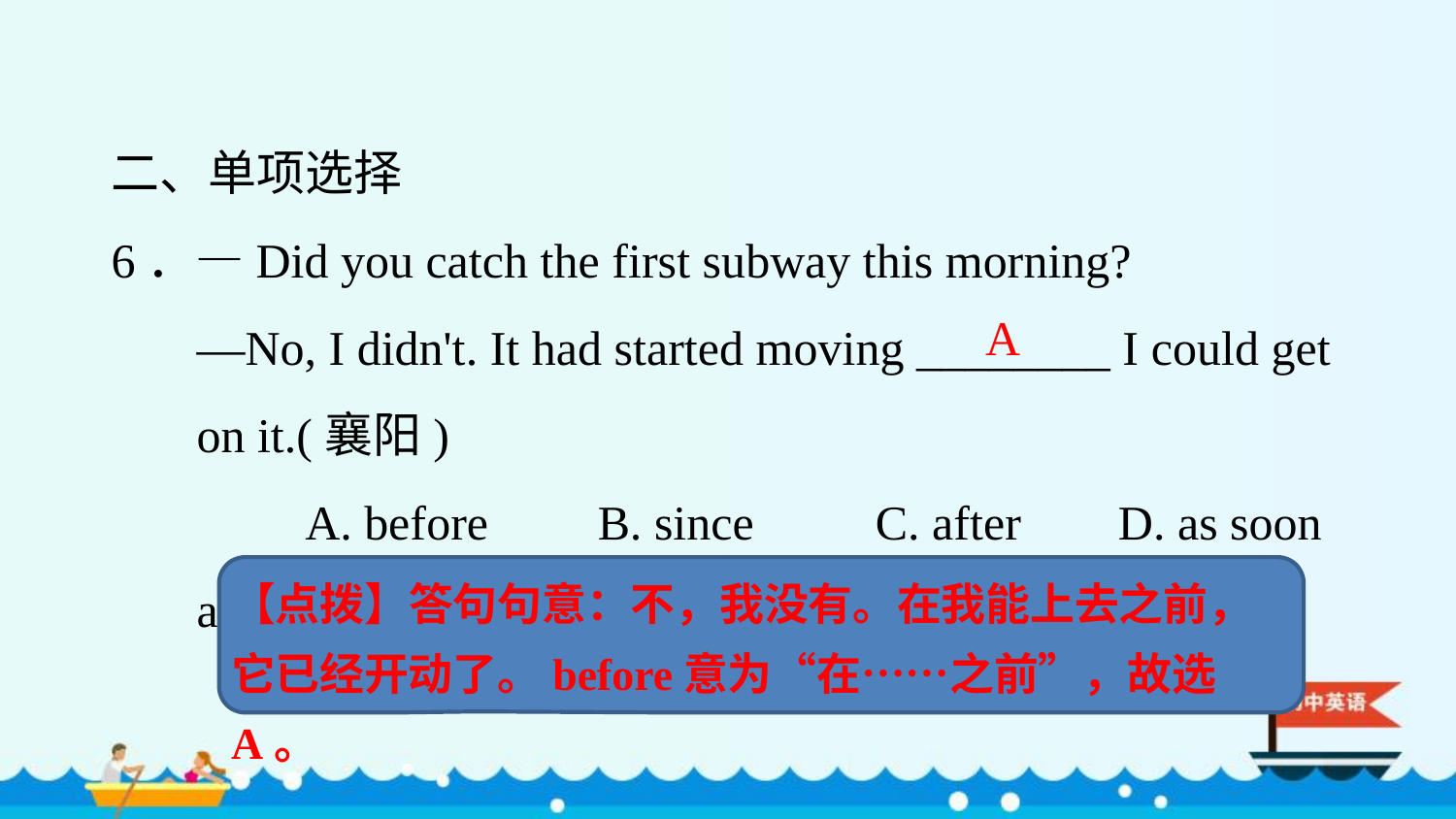

二、单项选择
6．—Did you catch the first subway this morning?
—No, I didn't. It had started moving ________ I could get on it.(襄阳)
　　A. before         B. since          C. after        D. as soon as

A
【点拨】答句句意：不，我没有。在我能上去之前，它已经开动了。before意为“在……之前”，故选A。